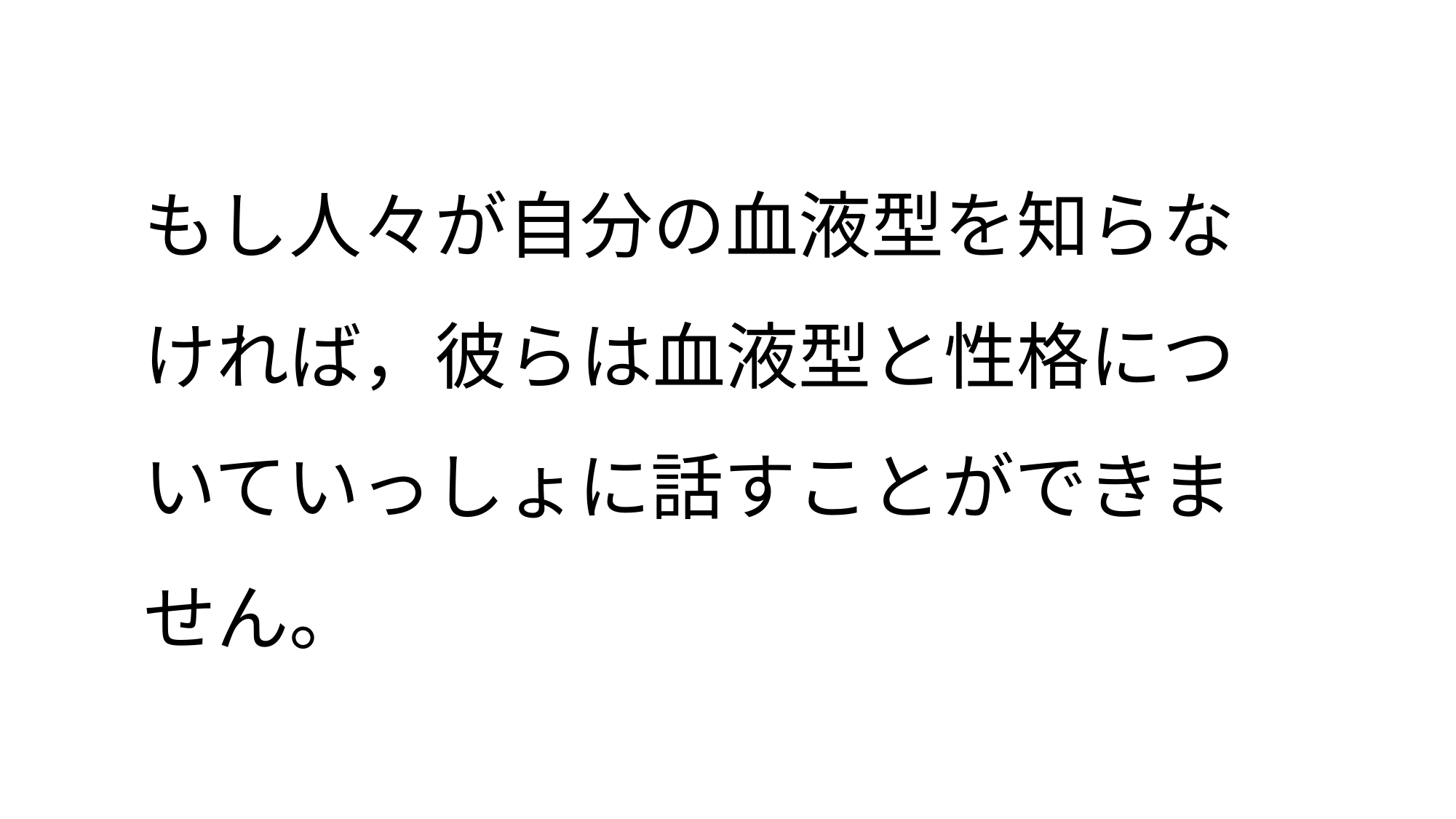

もし人々が自分の血液型を知らなければ，彼らは血液型と性格についていっしょに話すことができません。